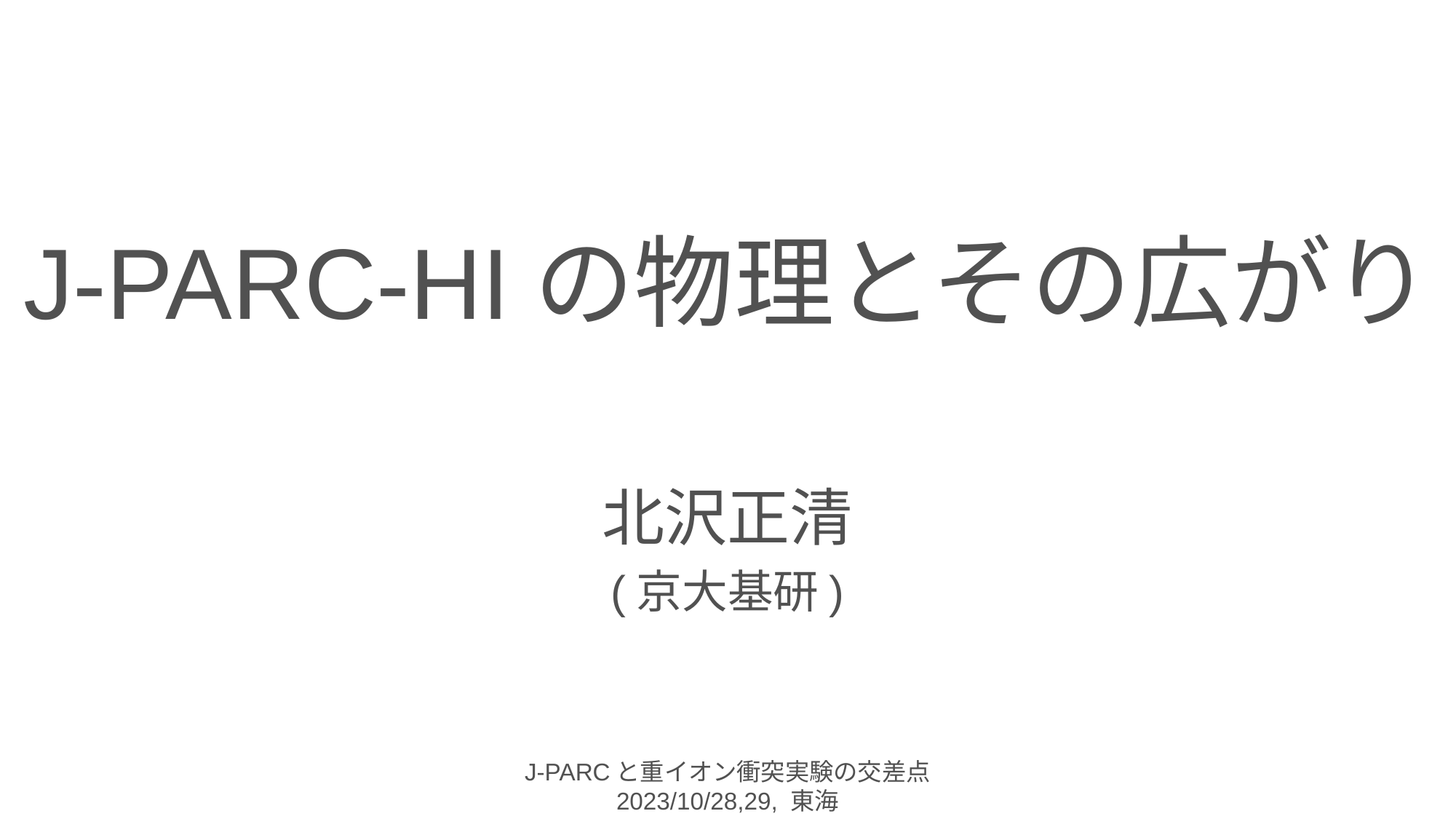

# J-PARC-HIの物理とその広がり

北沢正清
(京大基研)
J-PARCと重イオン衝突実験の交差点
2023/10/28,29, 東海
ATHIC2023, Apr. 27, 2023, Hiroshima
Photo: J-PARC Main Ring